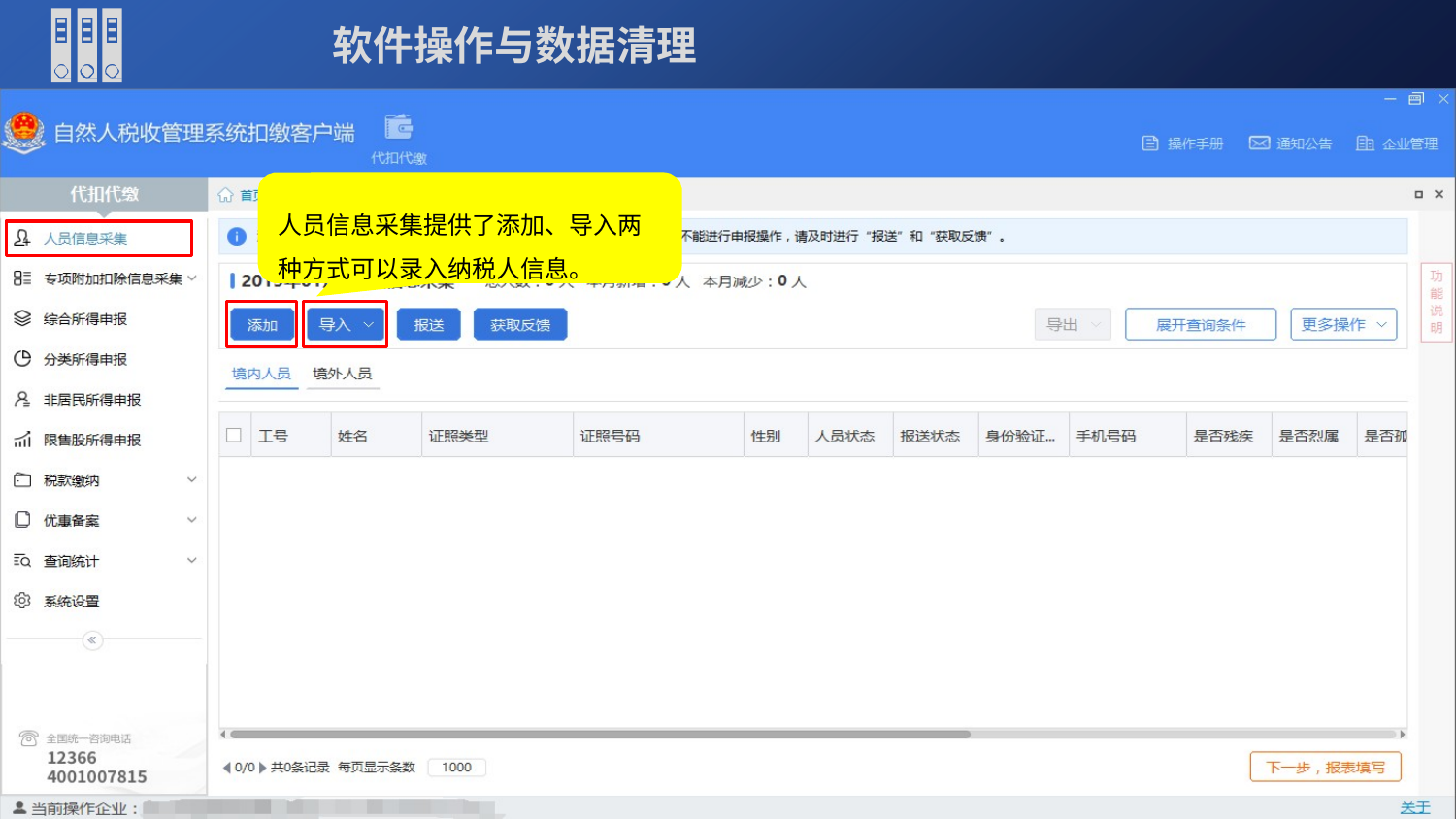

软件操作与数据清理

人员信息采集提供了添加、导入两 种方式可以录入纳税人信息。